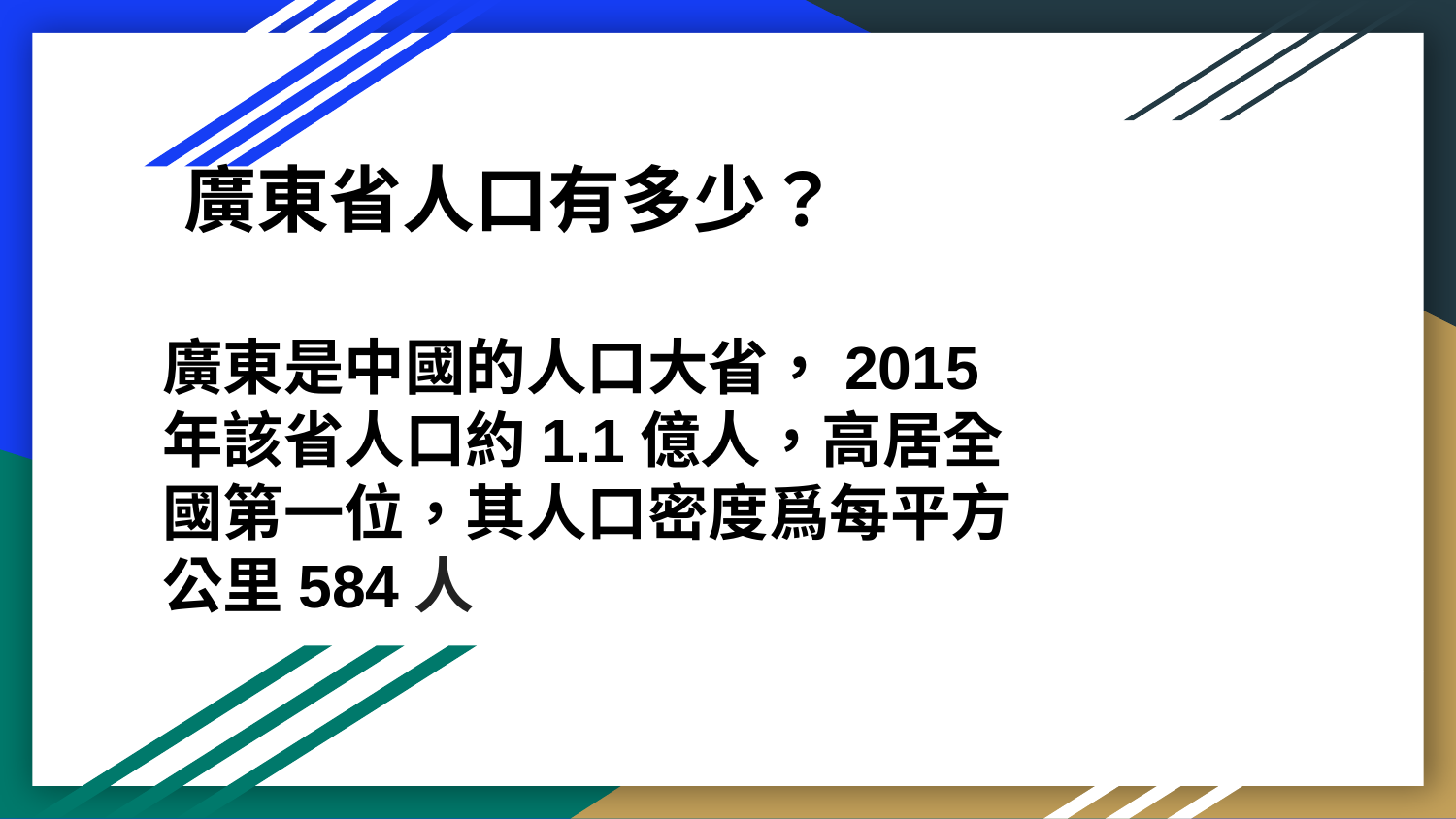

# 廣東省人口有多少？
廣東是中國的人口大省，2015年該省人口約1.1億人，高居全國第一位，其人口密度爲每平方公里584人